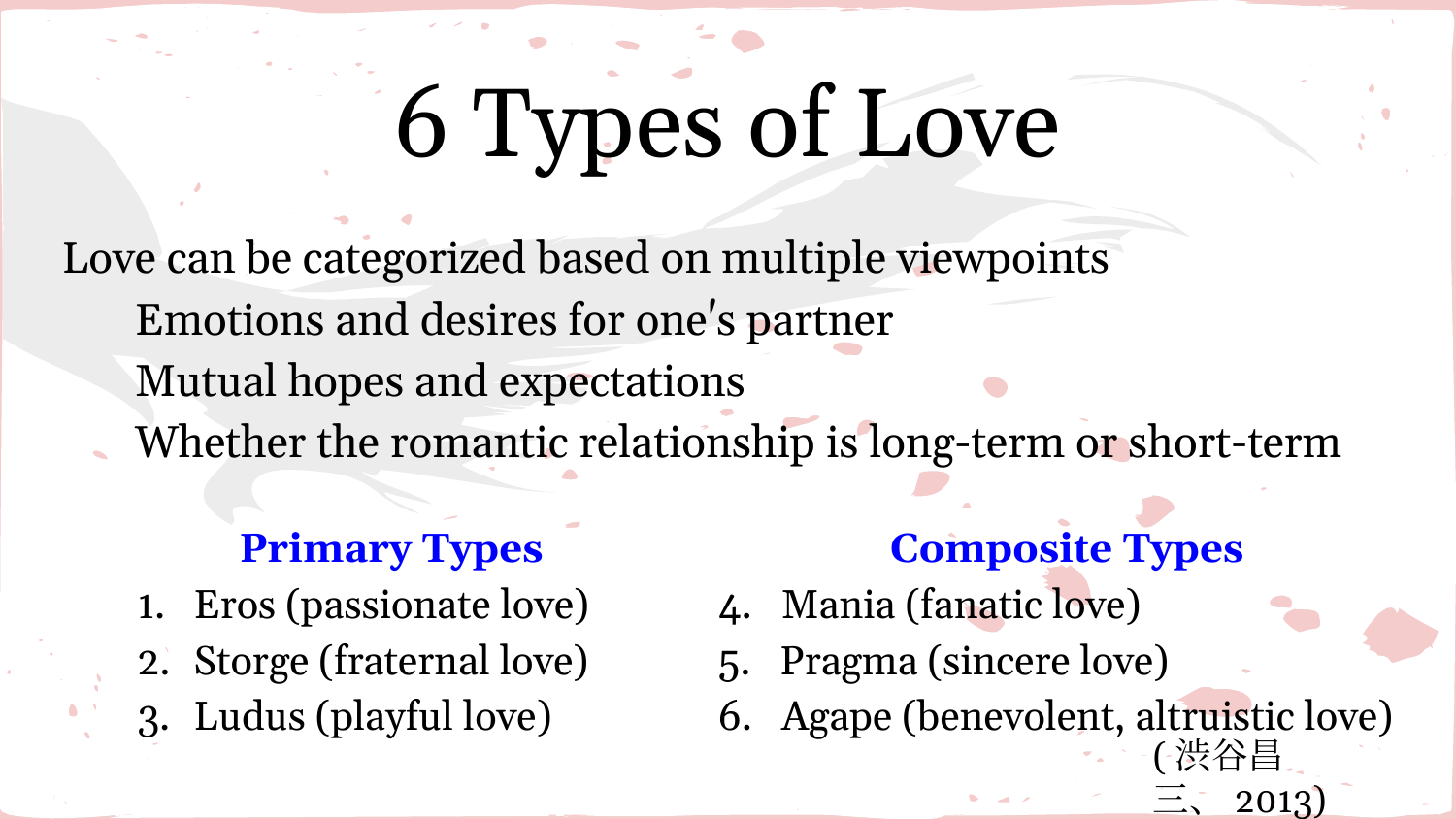

# 6 Types of Love
Love can be categorized based on multiple viewpoints
Emotions and desires for one's partner
Mutual hopes and expectations
Whether the romantic relationship is long-term or short-term
Primary Types
Eros (passionate love)
Storge (fraternal love)
Ludus (playful love)
Composite Types
4.   Mania (fanatic love)
5.   Pragma (sincere love)
6.   Agape (benevolent, altruistic love)
(渋谷昌三、2013)